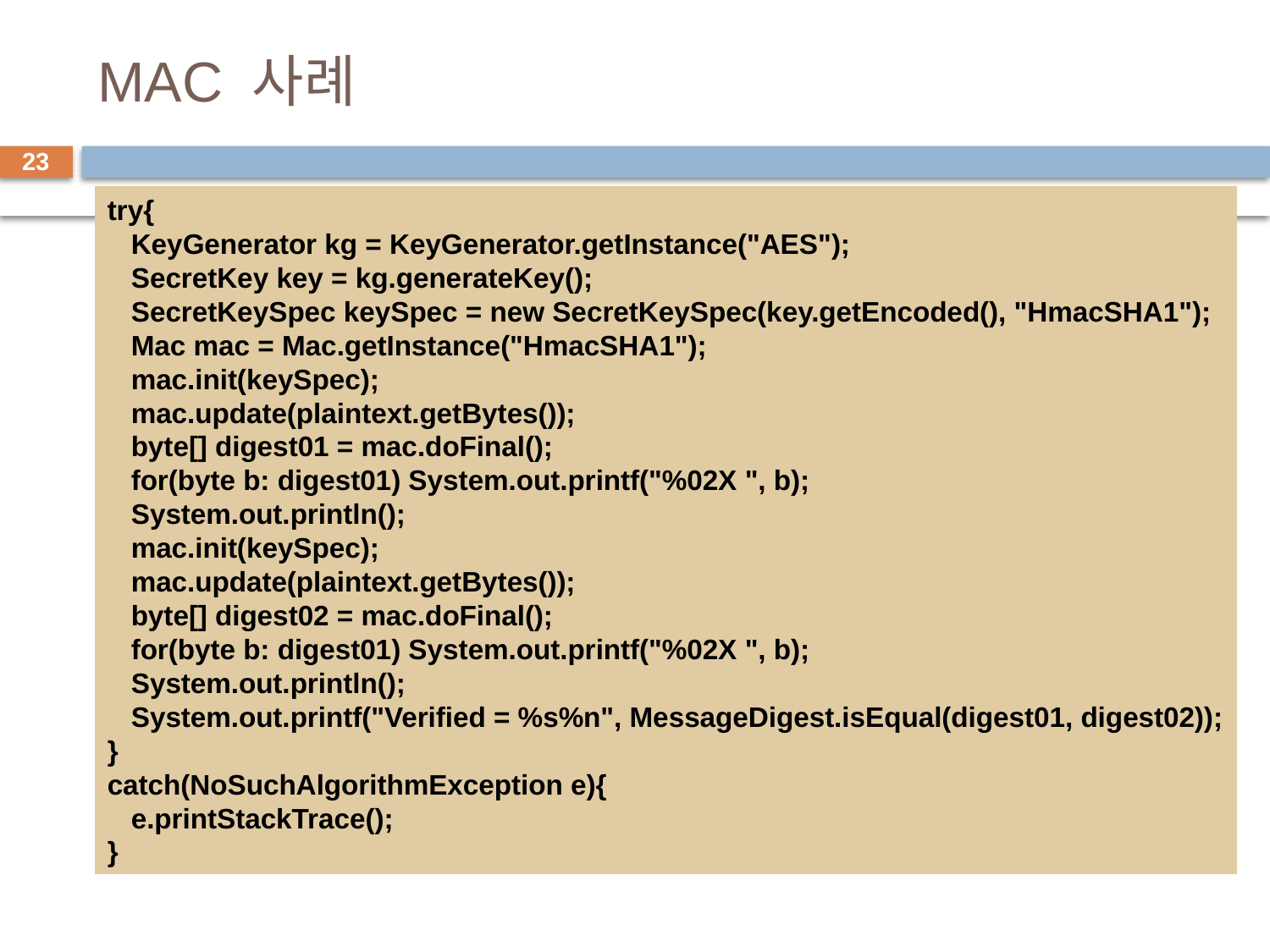

# MAC 사례
23
try{
   KeyGenerator kg = KeyGenerator.getInstance("AES");
   SecretKey key = kg.generateKey();
   SecretKeySpec keySpec = new SecretKeySpec(key.getEncoded(), "HmacSHA1");
   Mac mac = Mac.getInstance("HmacSHA1");
   mac.init(keySpec);
   mac.update(plaintext.getBytes());
   byte[] digest01 = mac.doFinal();
   for(byte b: digest01) System.out.printf("%02X ", b);
   System.out.println();
   mac.init(keySpec);
   mac.update(plaintext.getBytes());
   byte[] digest02 = mac.doFinal();
   for(byte b: digest01) System.out.printf("%02X ", b);
   System.out.println();
   System.out.printf("Verified = %s%n", MessageDigest.isEqual(digest01, digest02));
}
catch(NoSuchAlgorithmException e){
   e.printStackTrace();
}